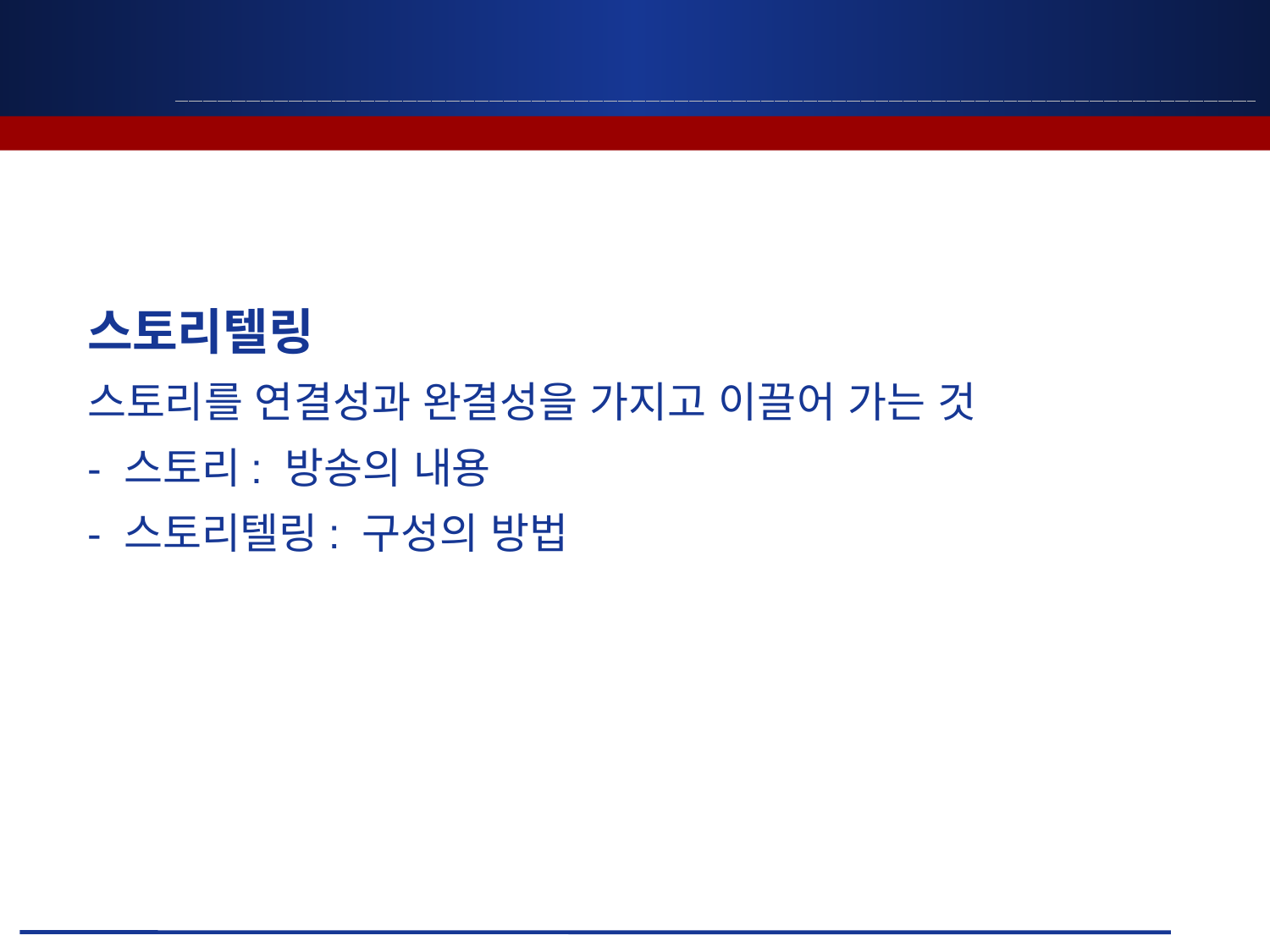

스토리텔링
스토리를 연결성과 완결성을 가지고 이끌어 가는 것
- 스토리: 방송의 내용
- 스토리텔링: 구성의 방법